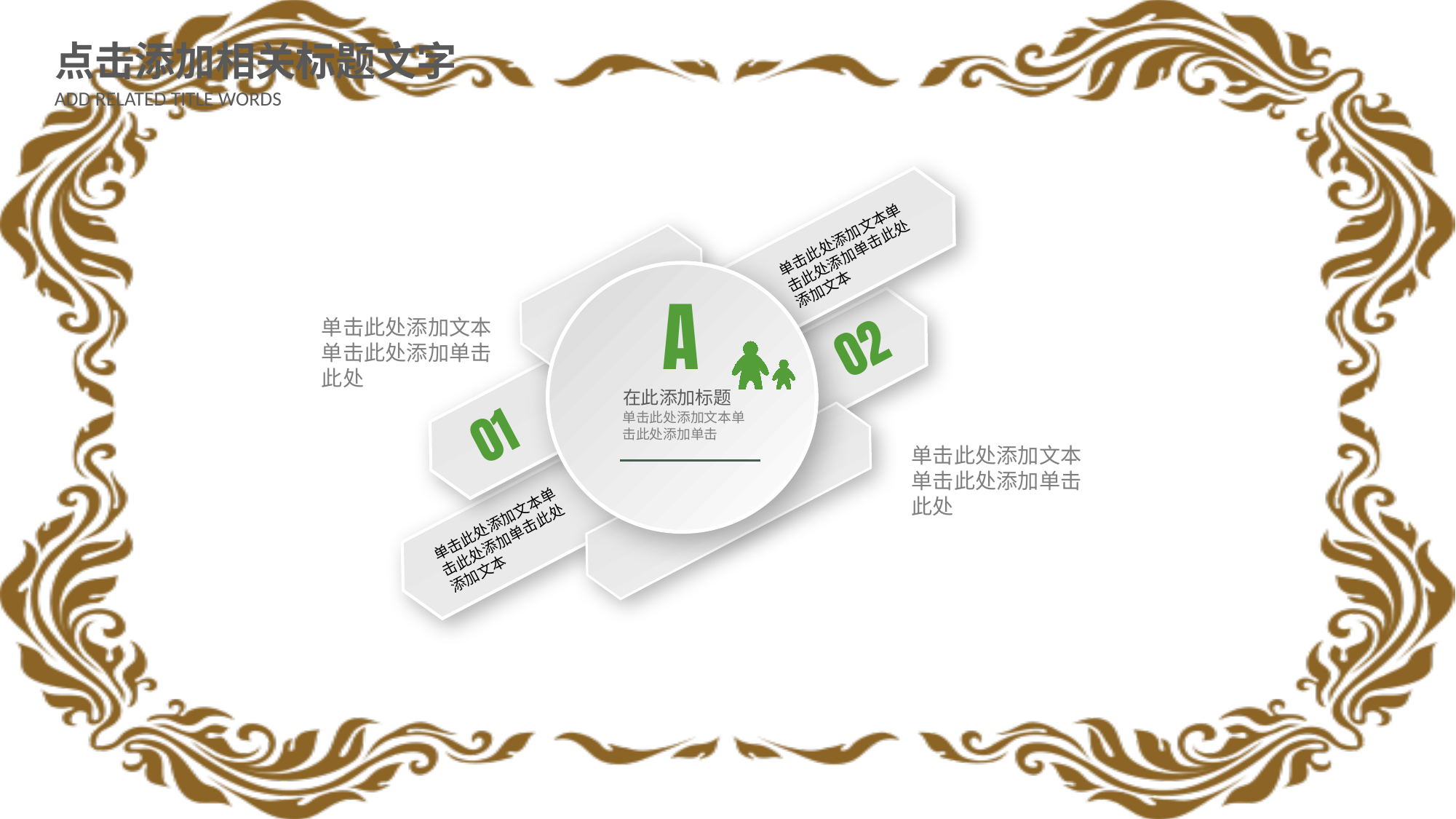

点击添加相关标题文字
ADD RELATED TITLE WORDS
单击此处添加文本单击此处添加单击此处添加文本
`
01

A

在此添加标题
单击此处添加文本单击此处添加单击
单击此处添加文本单击此处添加单击此处
02

单击此处添加文本单击此处添加单击此处添加文本
单击此处添加文本单击此处添加单击此处